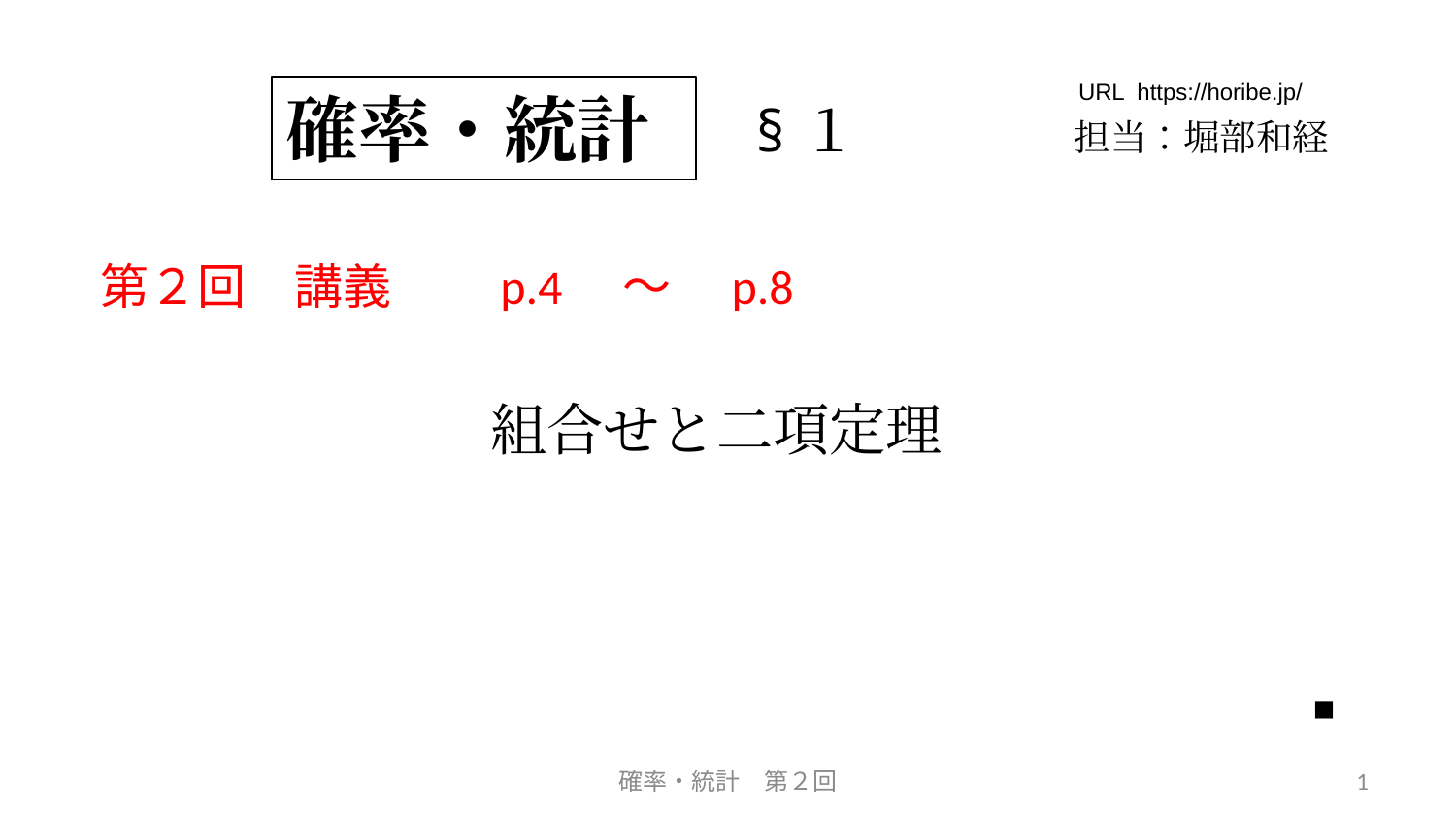

URL  https://horibe.jp/
確率・統計
§１
担当：堀部和経
第２回　講義　　p.4　～　p.8
組合せと二項定理
■

確率・統計　第２回
1